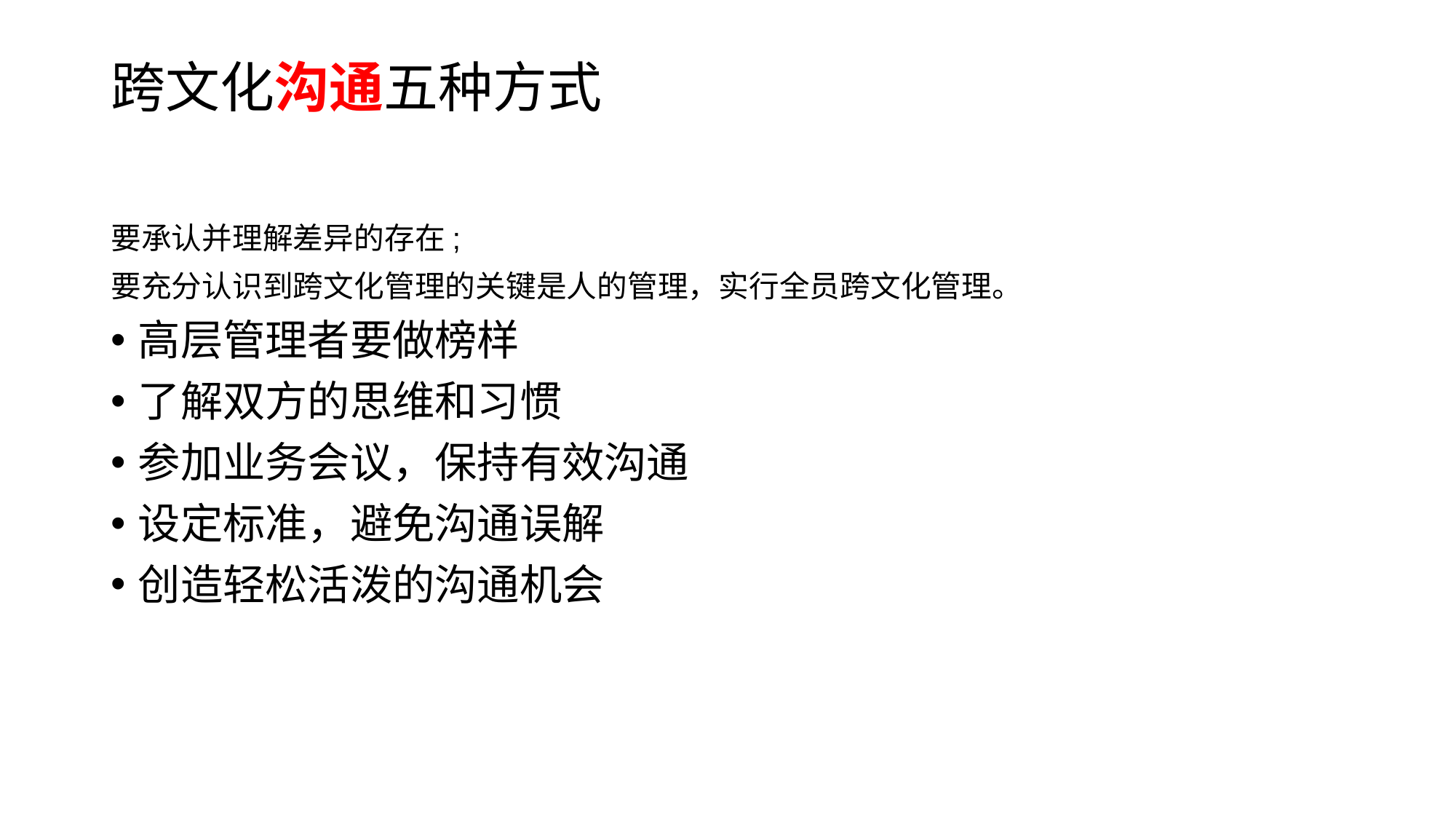

# 跨文化沟通五种方式
要承认并理解差异的存在;
要充分认识到跨文化管理的关键是人的管理，实行全员跨文化管理。
高层管理者要做榜样
了解双方的思维和习惯
参加业务会议，保持有效沟通
设定标准，避免沟通误解
创造轻松活泼的沟通机会